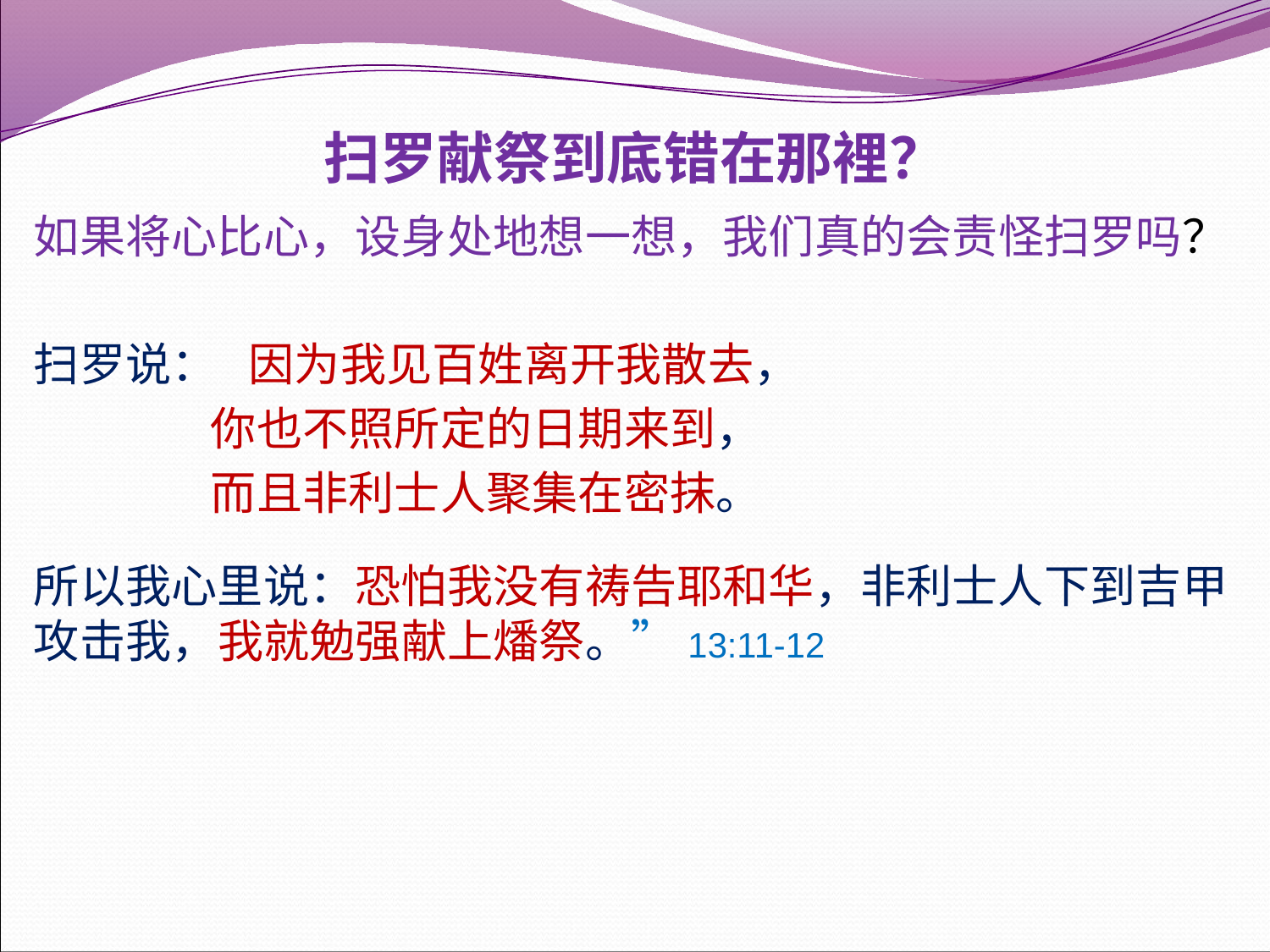

# 扫罗献祭到底错在那裡？
如果将心比心，设身处地想一想，我们真的会责怪扫罗吗？

扫罗说：   因为我见百姓离开我散去，
                你也不照所定的日期来到，
                而且非利士人聚集在密抹。

所以我心里说：恐怕我没有祷告耶和华，非利士人下到吉甲攻击我，我就勉强献上燔祭。”13:11-12